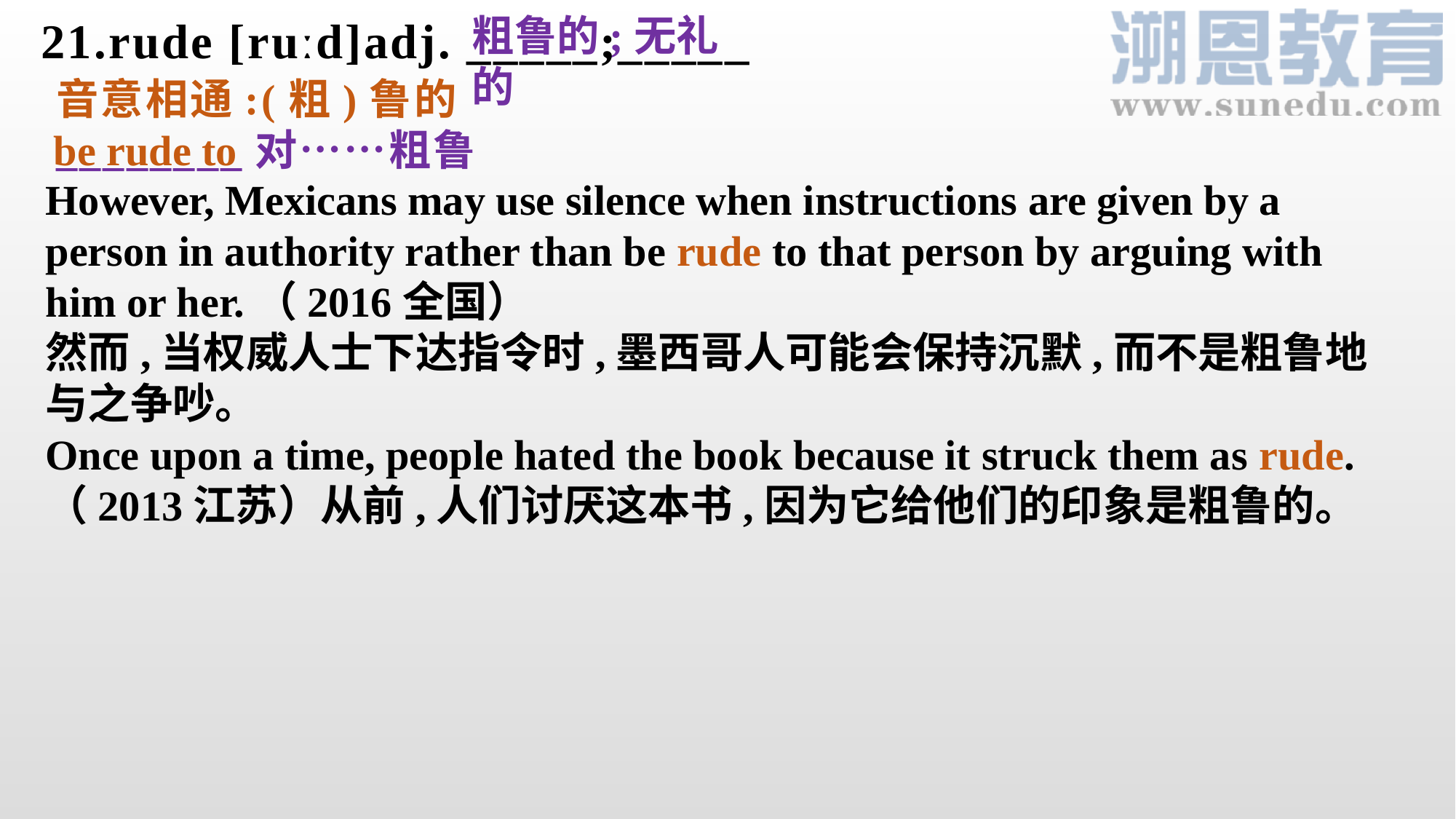

21.rude [ruːd]adj. _____;_____
粗鲁的;无礼的
# 音意相通:(粗)鲁的 ________对……粗鲁
be rude to
However, Mexicans may use silence when instructions are given by a person in authority rather than be rude to that person by arguing with him or her.（2016全国）
然而,当权威人士下达指令时,墨西哥人可能会保持沉默,而不是粗鲁地与之争吵。
Once upon a time, people hated the book because it struck them as rude.（2013江苏）从前,人们讨厌这本书,因为它给他们的印象是粗鲁的。